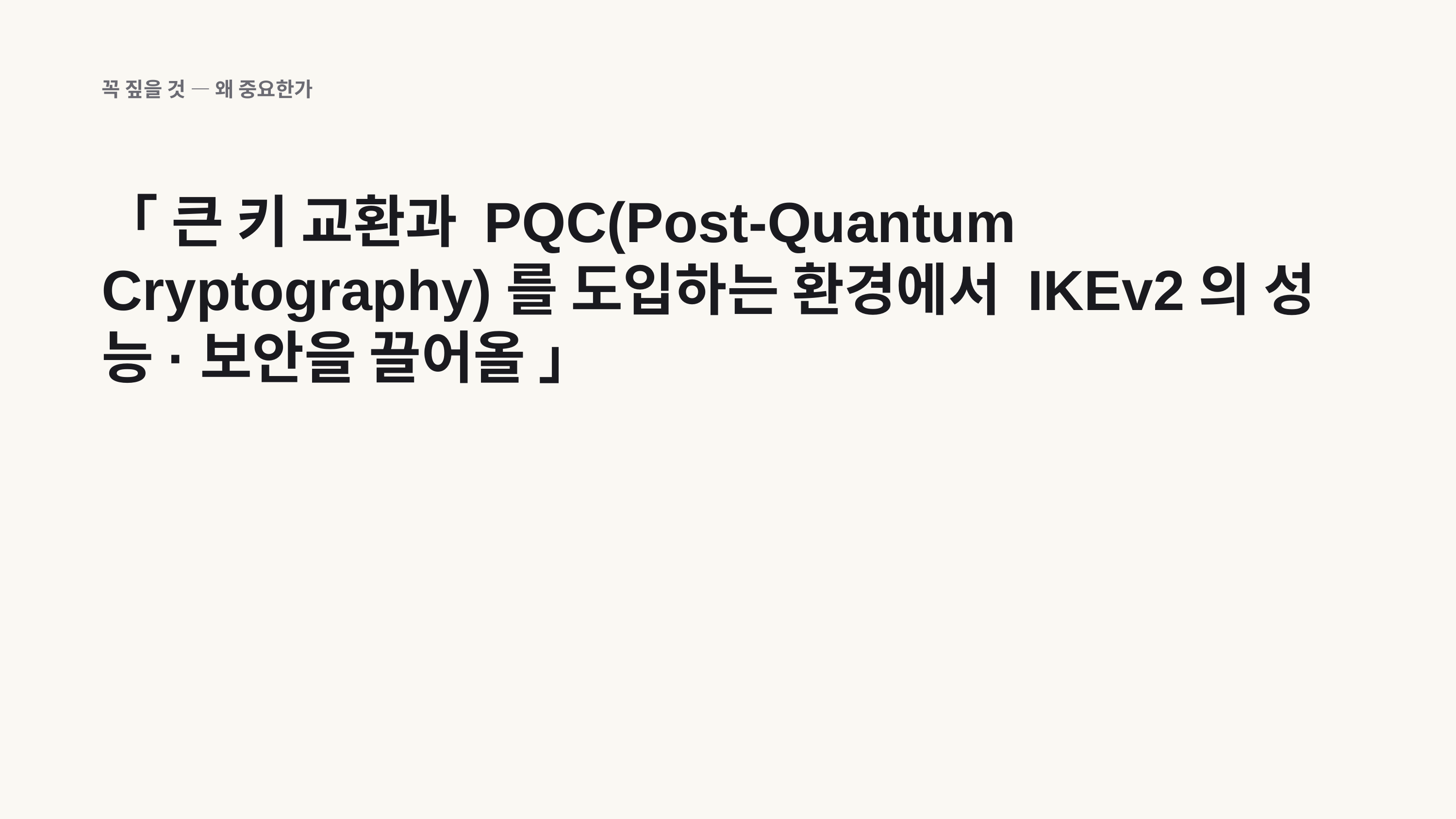

꼭 짚을 것 — 왜 중요한가
「 큰 키 교환과 PQC(Post-Quantum Cryptography)를 도입하는 환경에서 IKEv2의 성능·보안을 끌어올 」